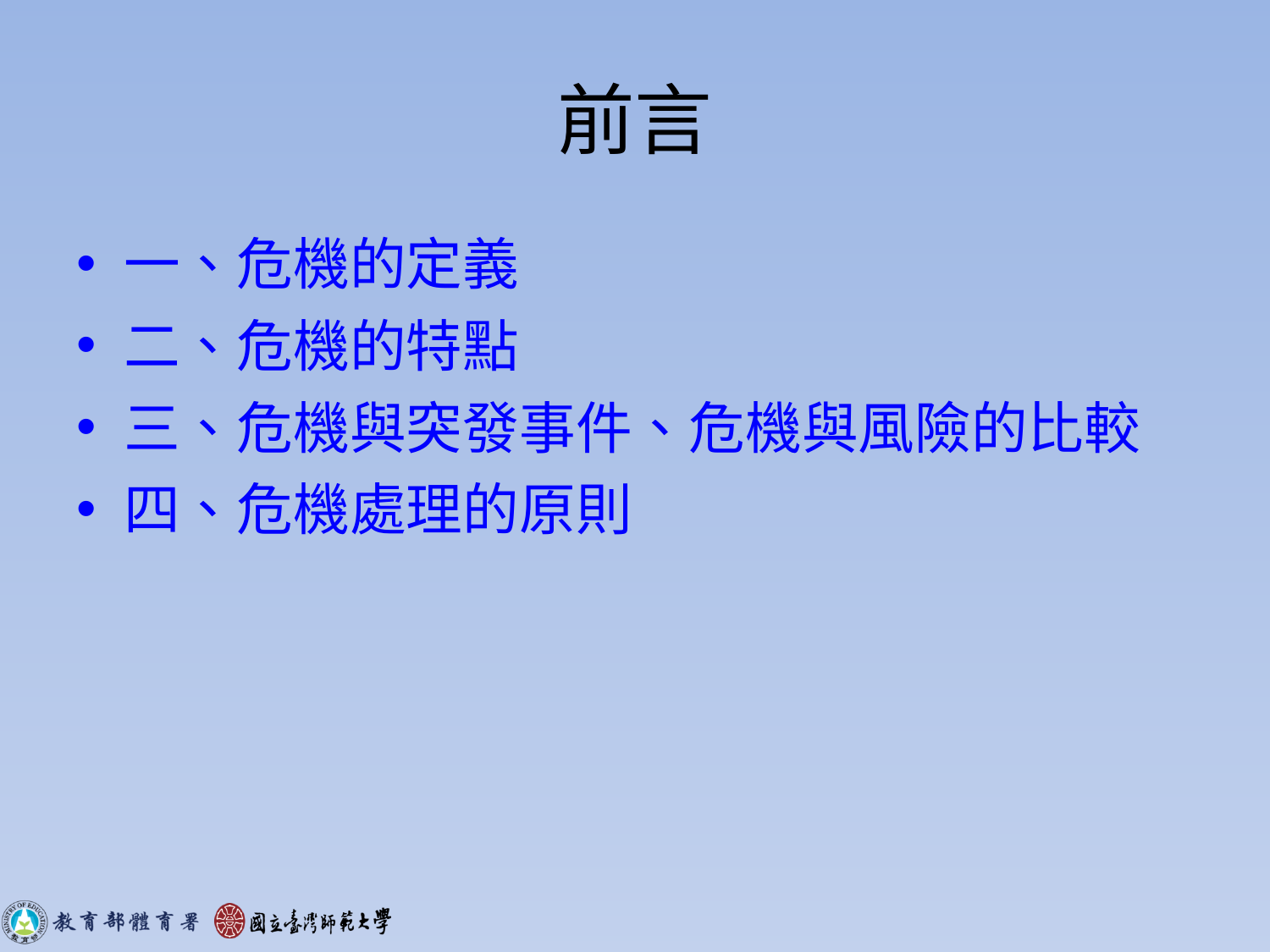

# 前言
一、危機的定義
二、危機的特點
三、危機與突發事件、危機與風險的比較
四、危機處理的原則